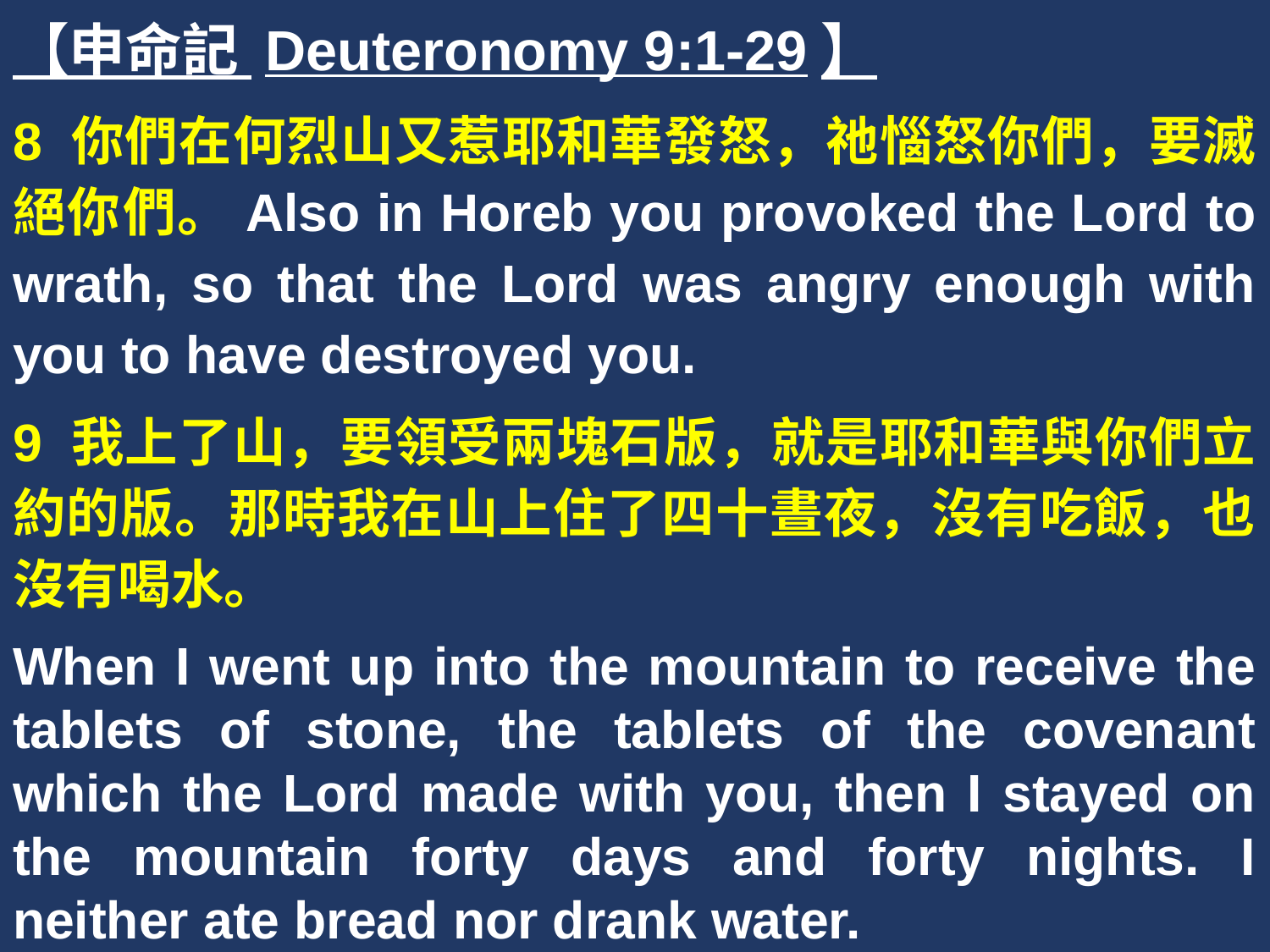

【申命記 Deuteronomy 9:1-29】
8 你們在何烈山又惹耶和華發怒，祂惱怒你們，要滅絕你們。Also in Horeb you provoked the Lord to wrath, so that the Lord was angry enough with you to have destroyed you.
9 我上了山，要領受兩塊石版，就是耶和華與你們立約的版。那時我在山上住了四十晝夜，沒有吃飯，也沒有喝水。
When I went up into the mountain to receive the tablets of stone, the tablets of the covenant which the Lord made with you, then I stayed on the mountain forty days and forty nights. I neither ate bread nor drank water.